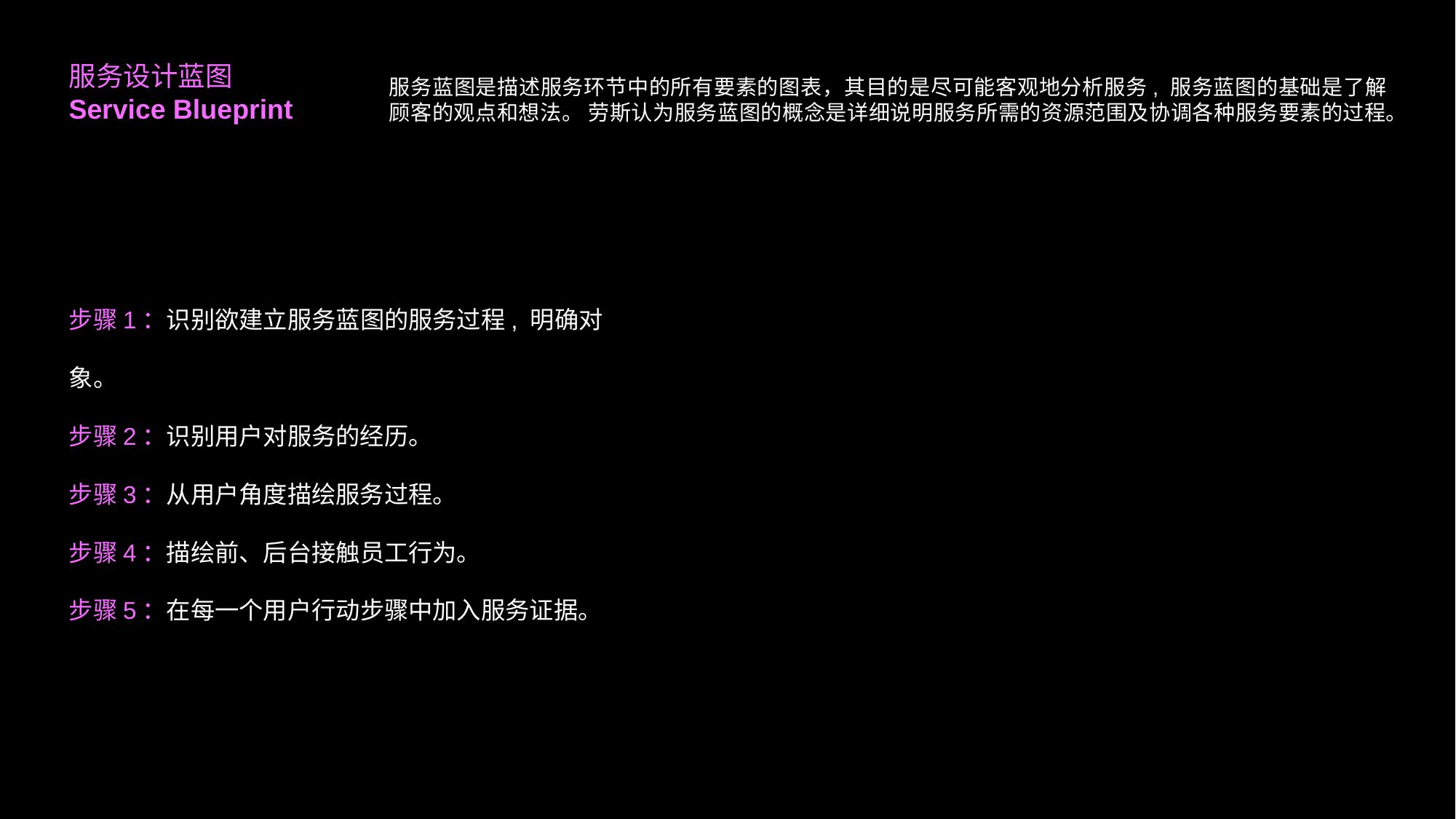

服务设计蓝图
Service Blueprint
服务蓝图是描述服务环节中的所有要素的图表，其目的是尽可能客观地分析服务, 服务蓝图的基础是了解顾客的观点和想法。 劳斯认为服务蓝图的概念是详细说明服务所需的资源范围及协调各种服务要素的过程。
步骤1：识别欲建立服务蓝图的服务过程, 明确对象。
步骤2：识别用户对服务的经历。
步骤3：从用户角度描绘服务过程。
步骤4：描绘前、后台接触员工行为。
步骤5：在每一个用户行动步骤中加入服务证据。